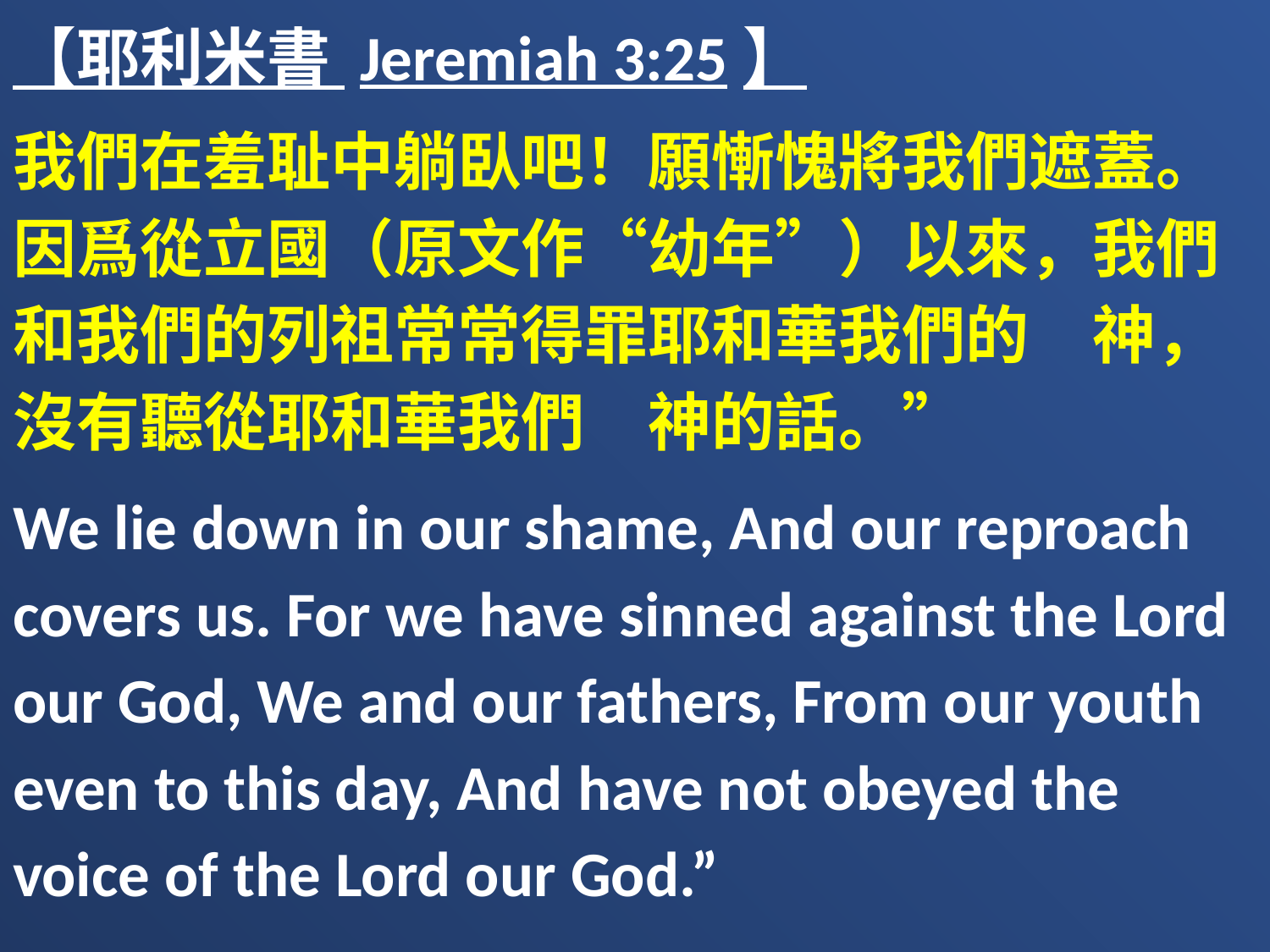

【耶利米書 Jeremiah 3:25】
我們在羞耻中躺臥吧！願慚愧將我們遮蓋。因爲從立國（原文作“幼年”）以來，我們和我們的列祖常常得罪耶和華我們的　神，沒有聽從耶和華我們　神的話。”
We lie down in our shame, And our reproach covers us. For we have sinned against the Lord our God, We and our fathers, From our youth even to this day, And have not obeyed the voice of the Lord our God.”